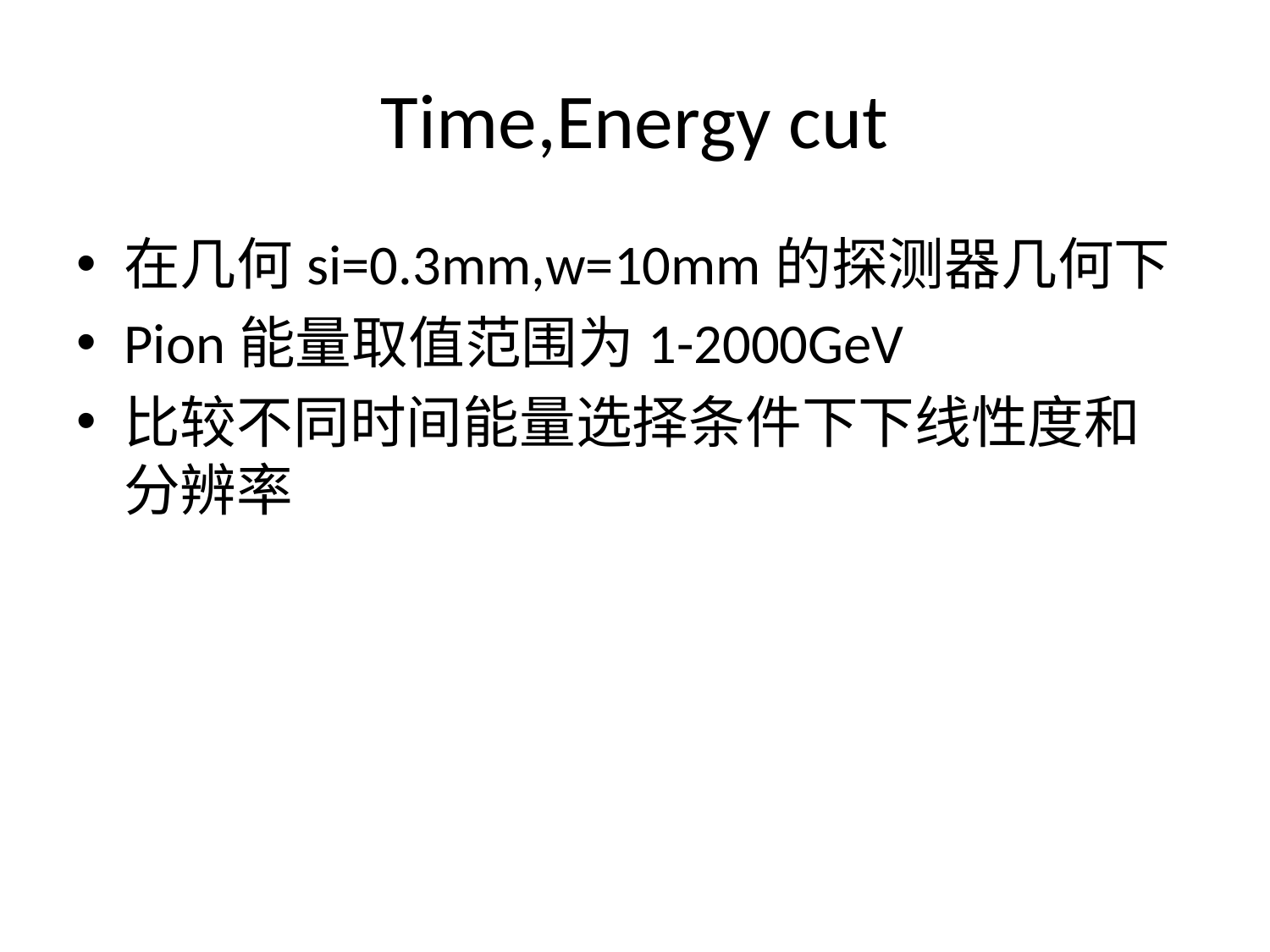

# Time,Energy cut
在几何si=0.3mm,w=10mm的探测器几何下
Pion能量取值范围为1-2000GeV
比较不同时间能量选择条件下下线性度和分辨率